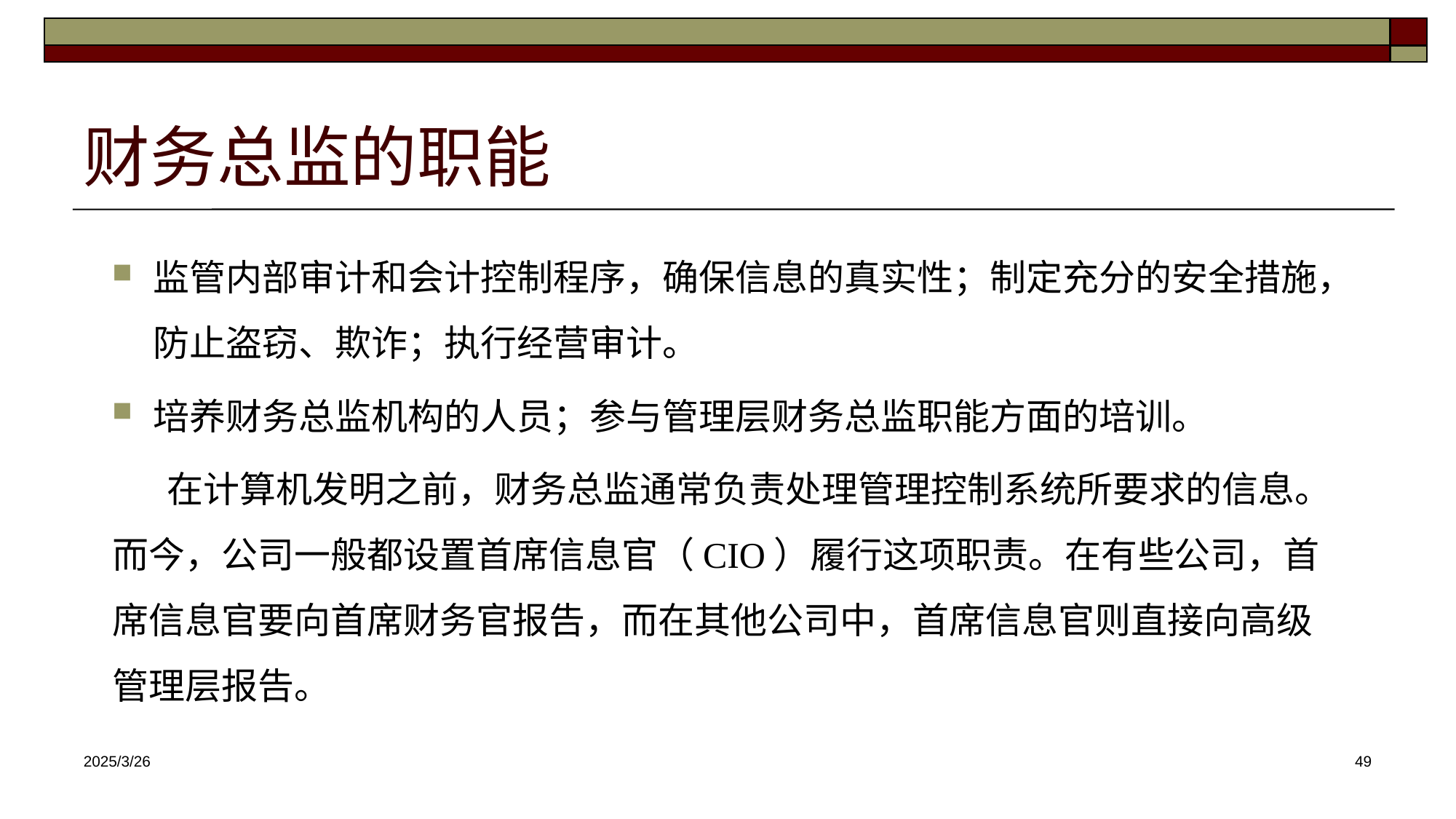

# 财务总监的职能
监管内部审计和会计控制程序，确保信息的真实性；制定充分的安全措施，防止盗窃、欺诈；执行经营审计。
培养财务总监机构的人员；参与管理层财务总监职能方面的培训。
在计算机发明之前，财务总监通常负责处理管理控制系统所要求的信息。而今，公司一般都设置首席信息官（CIO）履行这项职责。在有些公司，首席信息官要向首席财务官报告，而在其他公司中，首席信息官则直接向高级管理层报告。
2025/3/26
49